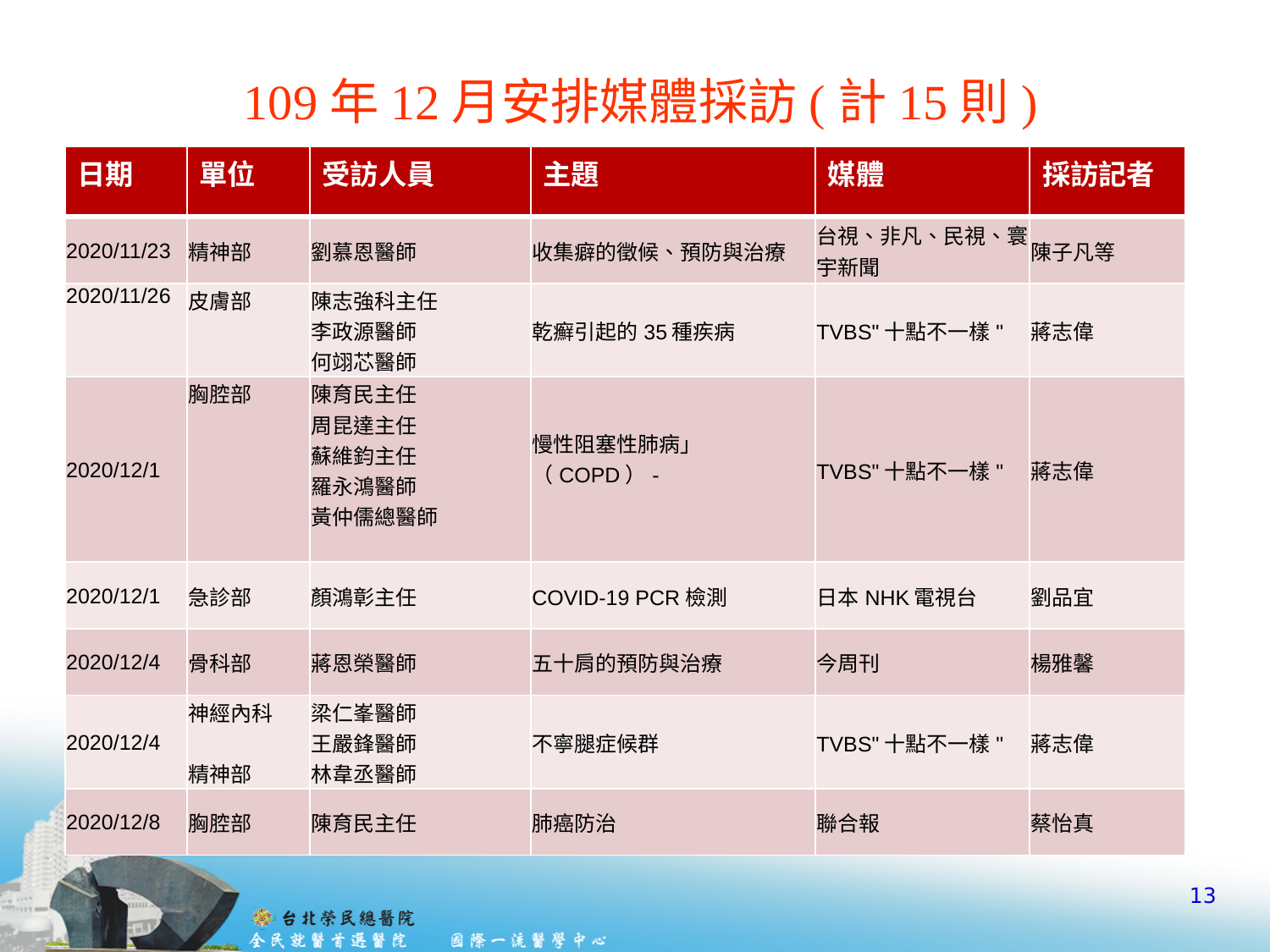

# 109年12月安排媒體採訪(計15則)
| 日期 | 單位 | 受訪人員 | 主題 | 媒體 | 採訪記者 |
| --- | --- | --- | --- | --- | --- |
| 2020/11/23 | 精神部 | 劉慕恩醫師 | 收集癖的徵候、預防與治療 | 台視、非凡、民視、寰宇新聞 | 陳子凡等 |
| 2020/11/26 | 皮膚部 | 陳志強科主任 李政源醫師 何翊芯醫師 | 乾癬引起的35種疾病 | TVBS"十點不一樣" | 蔣志偉 |
| 2020/12/1 | 胸腔部 | 陳育民主任 周昆達主任 蘇維鈞主任 羅永鴻醫師 黃仲儒總醫師 | 慢性阻塞性肺病」（COPD）- | TVBS"十點不一樣" | 蔣志偉 |
| 2020/12/1 | 急診部 | 顏鴻彰主任 | COVID-19 PCR檢測 | 日本NHK電視台 | 劉品宜 |
| 2020/12/4 | 骨科部 | 蔣恩榮醫師 | 五十肩的預防與治療 | 今周刊 | 楊雅馨 |
| 2020/12/4 | 神經內科 精神部 | 梁仁峯醫師 王嚴鋒醫師 林韋丞醫師 | 不寧腿症候群 | TVBS"十點不一樣" | 蔣志偉 |
| 2020/12/8 | 胸腔部 | 陳育民主任 | 肺癌防治 | 聯合報 | 蔡怡真 |
13